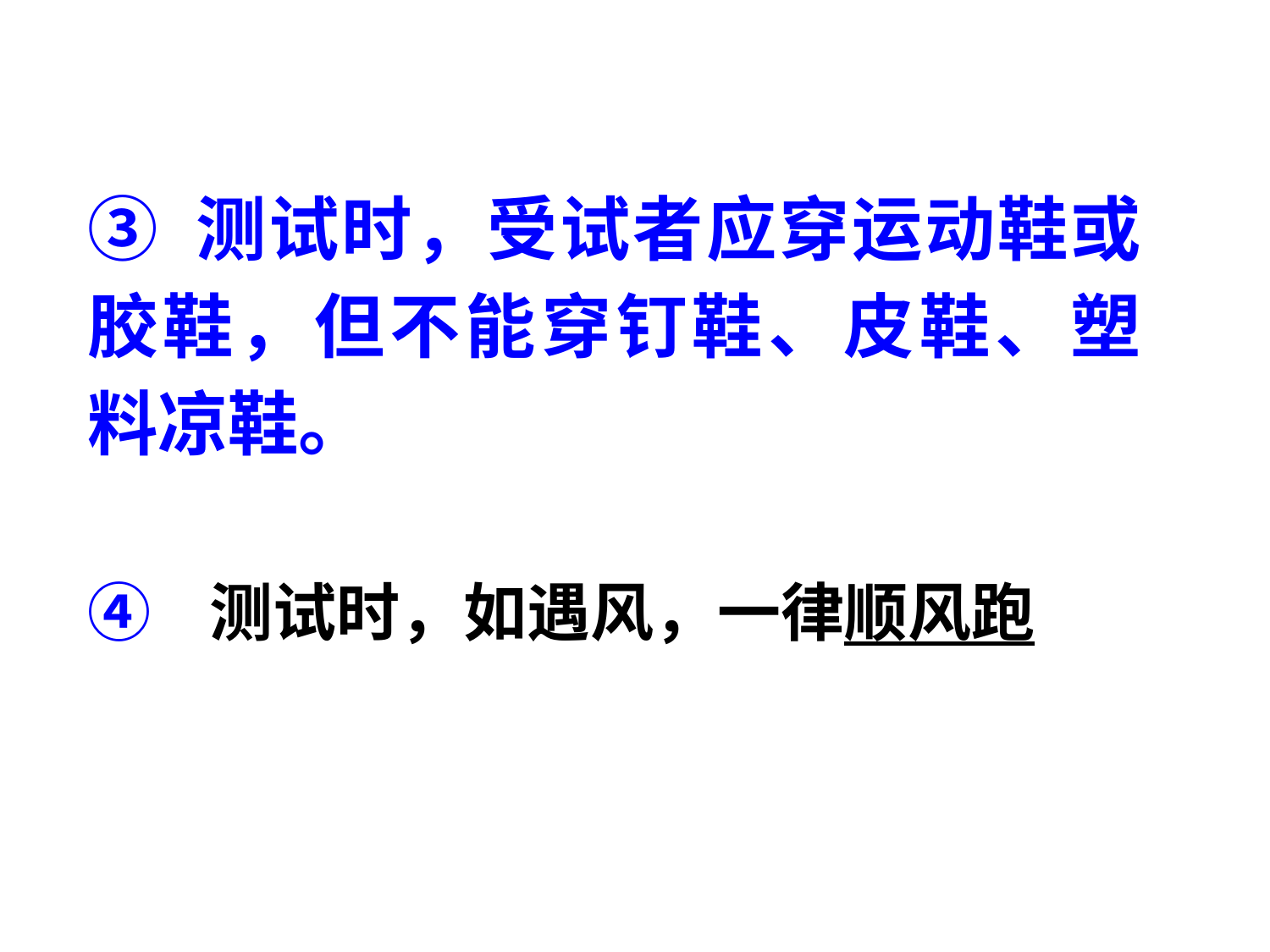

③ 测试时，受试者应穿运动鞋或胶鞋，但不能穿钉鞋、皮鞋、塑料凉鞋。

④   测试时，如遇风，一律顺风跑